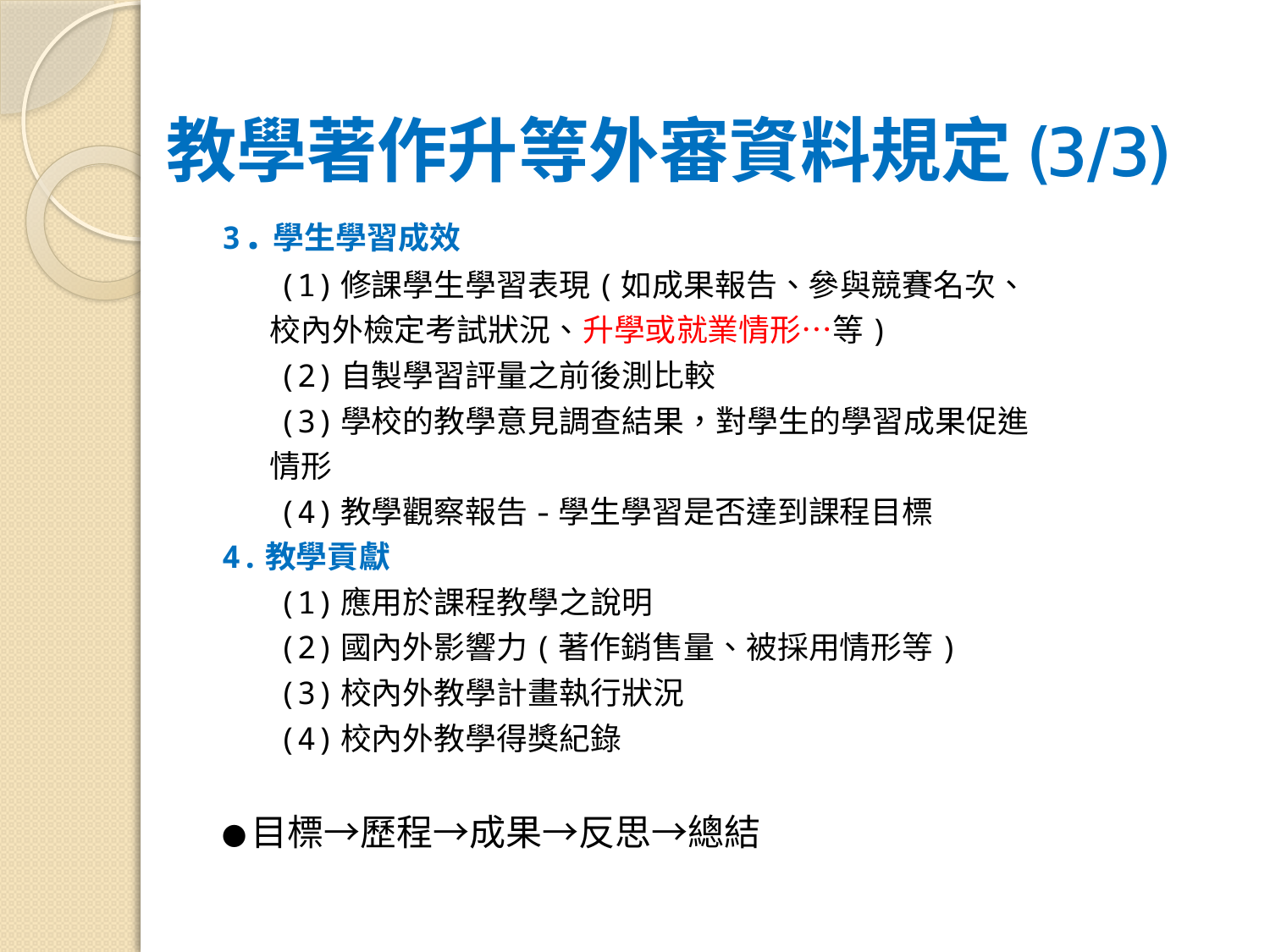

教學著作升等外審資料規定(3/3)
3.學生學習成效
   (1)修課學生學習表現(如成果報告、參與競賽名次、
      校內外檢定考試狀況、升學或就業情形…等)
   (2)自製學習評量之前後測比較
   (3)學校的教學意見調查結果，對學生的學習成果促進
      情形
   (4)教學觀察報告-學生學習是否達到課程目標
4.教學貢獻
   (1)應用於課程教學之說明
   (2)國內外影響力(著作銷售量、被採用情形等)
   (3)校內外教學計畫執行狀況
   (4)校內外教學得獎紀錄

●目標→歷程→成果→反思→總結